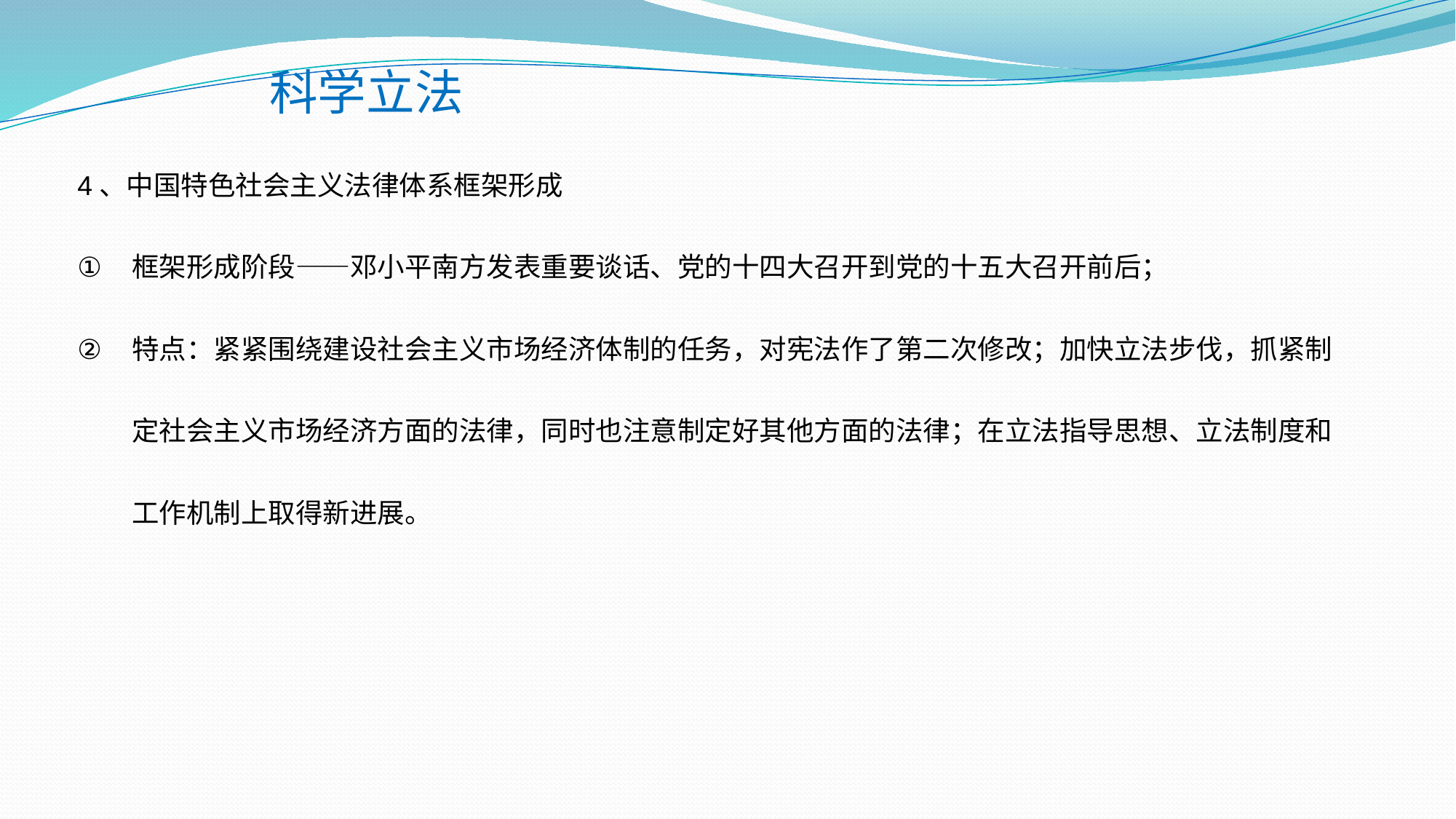

# 科学立法
4、中国特色社会主义法律体系框架形成
框架形成阶段——邓小平南方发表重要谈话、党的十四大召开到党的十五大召开前后；
特点：紧紧围绕建设社会主义市场经济体制的任务，对宪法作了第二次修改；加快立法步伐，抓紧制定社会主义市场经济方面的法律，同时也注意制定好其他方面的法律；在立法指导思想、立法制度和工作机制上取得新进展。